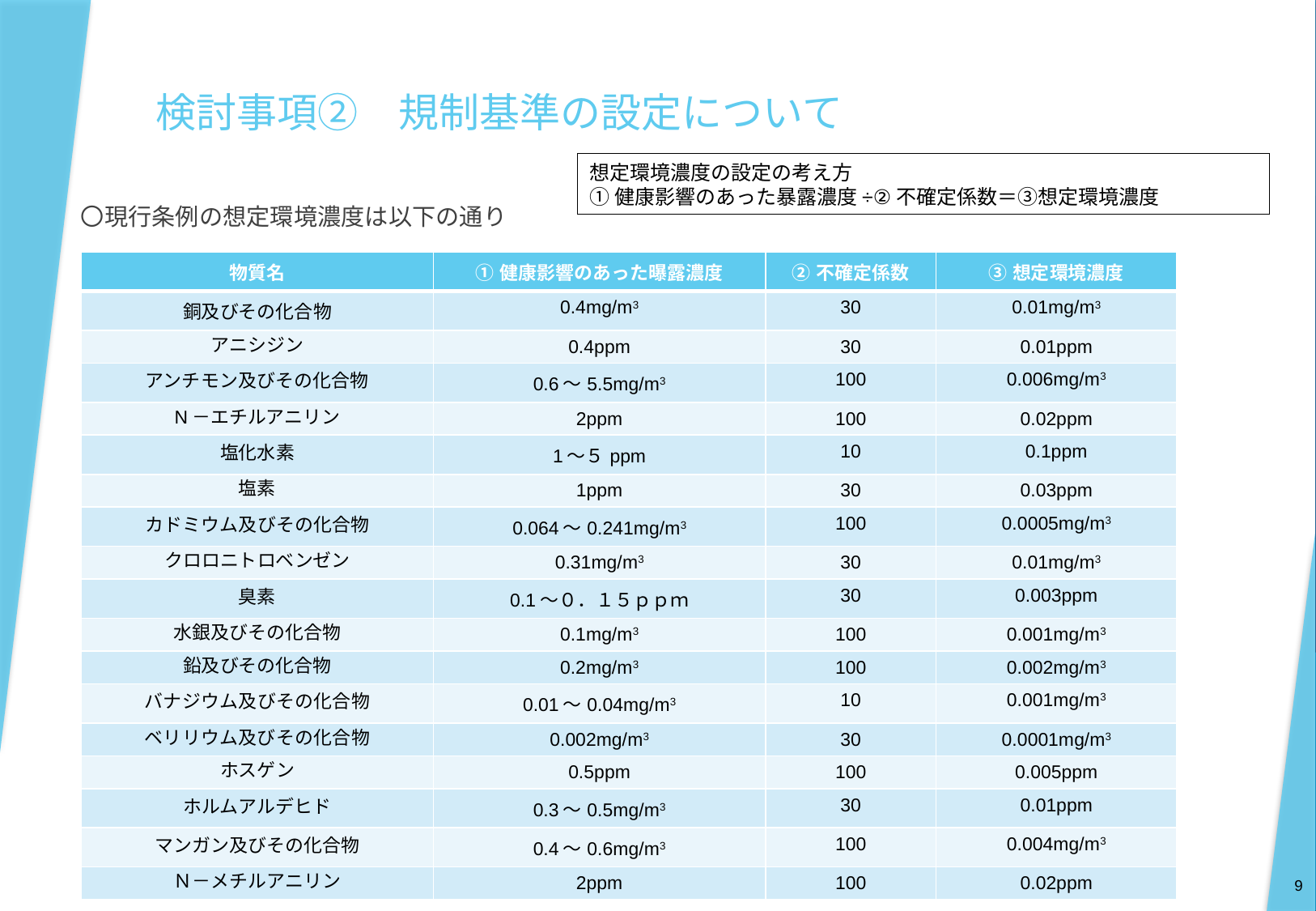

検討事項②　規制基準の設定について

想定環境濃度の設定の考え方
①健康影響のあった暴露濃度÷②不確定係数＝③想定環境濃度
〇現行条例の想定環境濃度は以下の通り
| 物質名 | ①健康影響のあった曝露濃度 | ②不確定係数 | ③想定環境濃度 |
| --- | --- | --- | --- |
| 銅及びその化合物 | 0.4mg/m3 | 30 | 0.01mg/m3 |
| アニシジン | 0.4ppm | 30 | 0.01ppm |
| アンチモン及びその化合物 | 0.6～5.5mg/m3 | 100 | 0.006mg/m3 |
| N－エチルアニリン | 2ppm | 100 | 0.02ppm |
| 塩化水素 | 1～５ppm | 10 | 0.1ppm |
| 塩素 | 1ppm | 30 | 0.03ppm |
| カドミウム及びその化合物 | 0.064～0.241mg/m3 | 100 | 0.0005mg/m3 |
| クロロニトロベンゼン | 0.31mg/m3 | 30 | 0.01mg/m3 |
| 臭素 | 0.1～０．１５ｐｐｍ | 30 | 0.003ppm |
| 水銀及びその化合物 | 0.1mg/m3 | 100 | 0.001mg/m3 |
| 鉛及びその化合物 | 0.2mg/m3 | 100 | 0.002mg/m3 |
| バナジウム及びその化合物 | 0.01～0.04mg/m3 | 10 | 0.001mg/m3 |
| ベリリウム及びその化合物 | 0.002mg/m3 | 30 | 0.0001mg/m3 |
| ホスゲン | 0.5ppm | 100 | 0.005ppm |
| ホルムアルデヒド | 0.3～0.5mg/m3 | 30 | 0.01ppm |
| マンガン及びその化合物 | 0.4～0.6mg/m3 | 100 | 0.004mg/m3 |
| Ｎ－メチルアニリン | 2ppm | 100 | 0.02ppm |

9